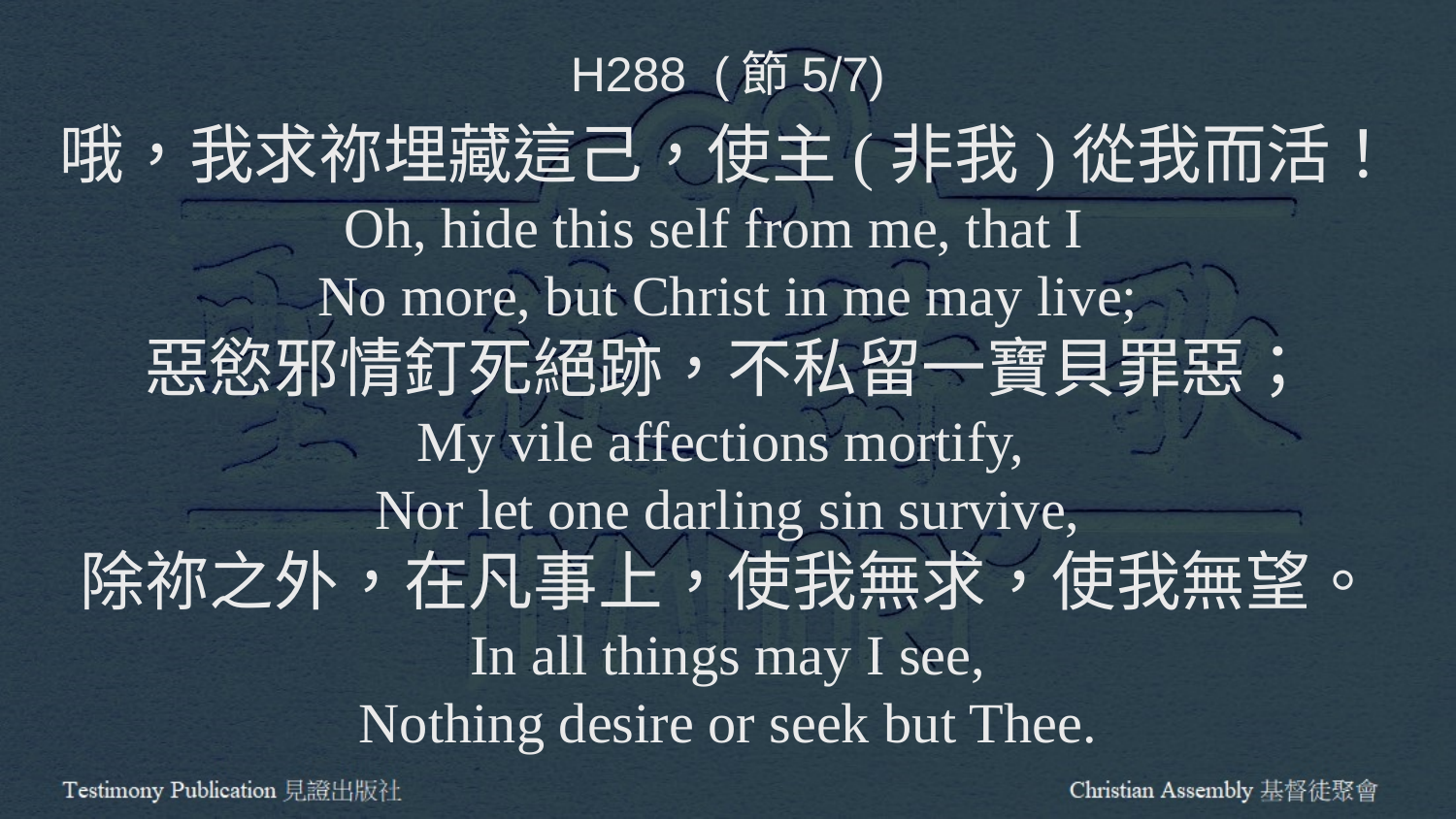

H288  (節5/7)
哦，我求祢埋藏這己，使主(非我)從我而活！
Oh, hide this self from me, that I
No more, but Christ in me may live;
惡慾邪情釘死絕跡，不私留一寶貝罪惡；
My vile affections mortify,
Nor let one darling sin survive,
除祢之外，在凡事上，使我無求，使我無望。
In all things may I see,
Nothing desire or seek but Thee.